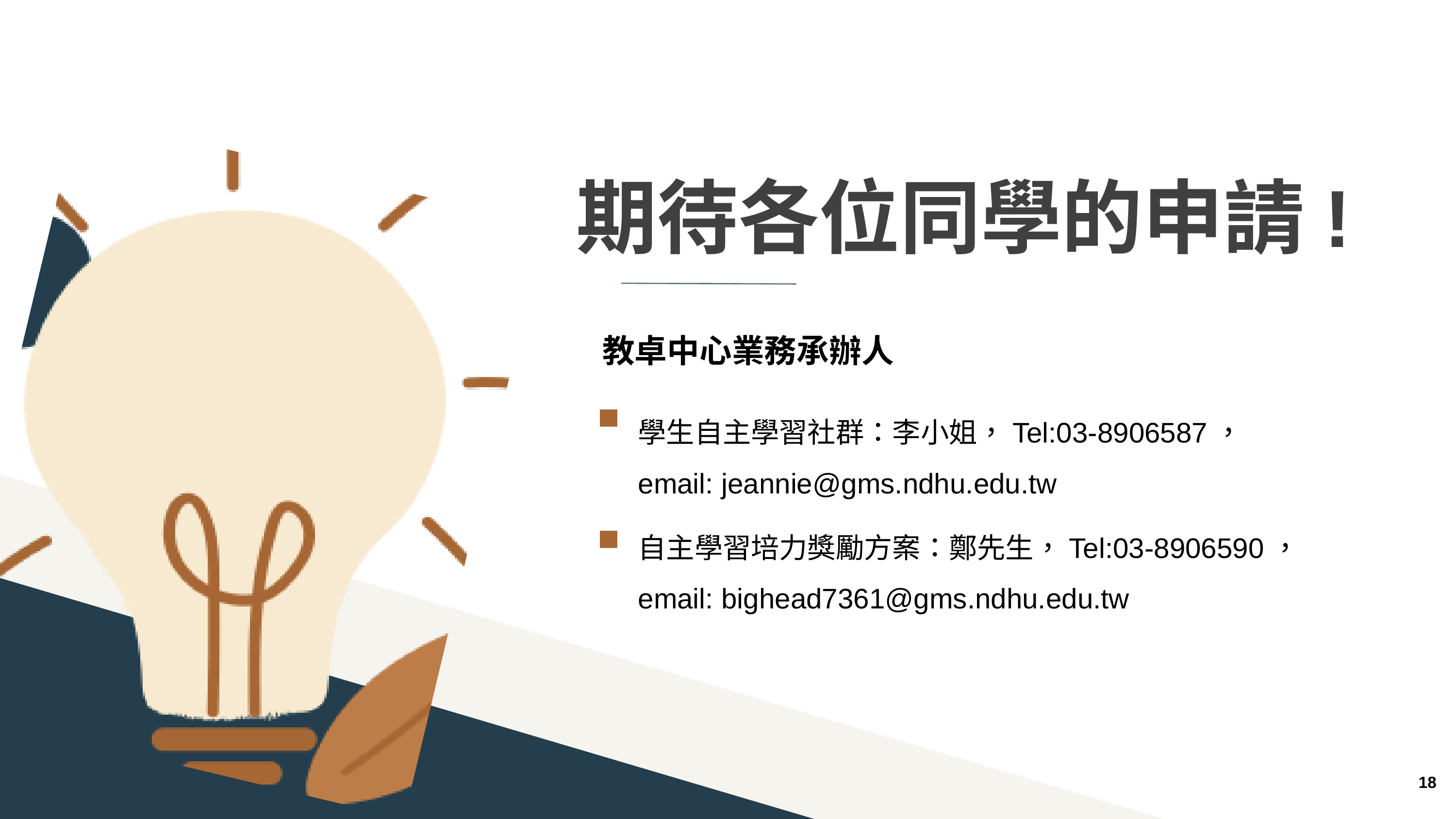

期待各位同學的申請!
教卓中心業務承辦人
學生自主學習社群：李小姐，Tel:03-8906587，
email: jeannie@gms.ndhu.edu.tw

自主學習培力獎勵方案：鄭先生，Tel:03-8906590，
email: bighead7361@gms.ndhu.edu.tw

18